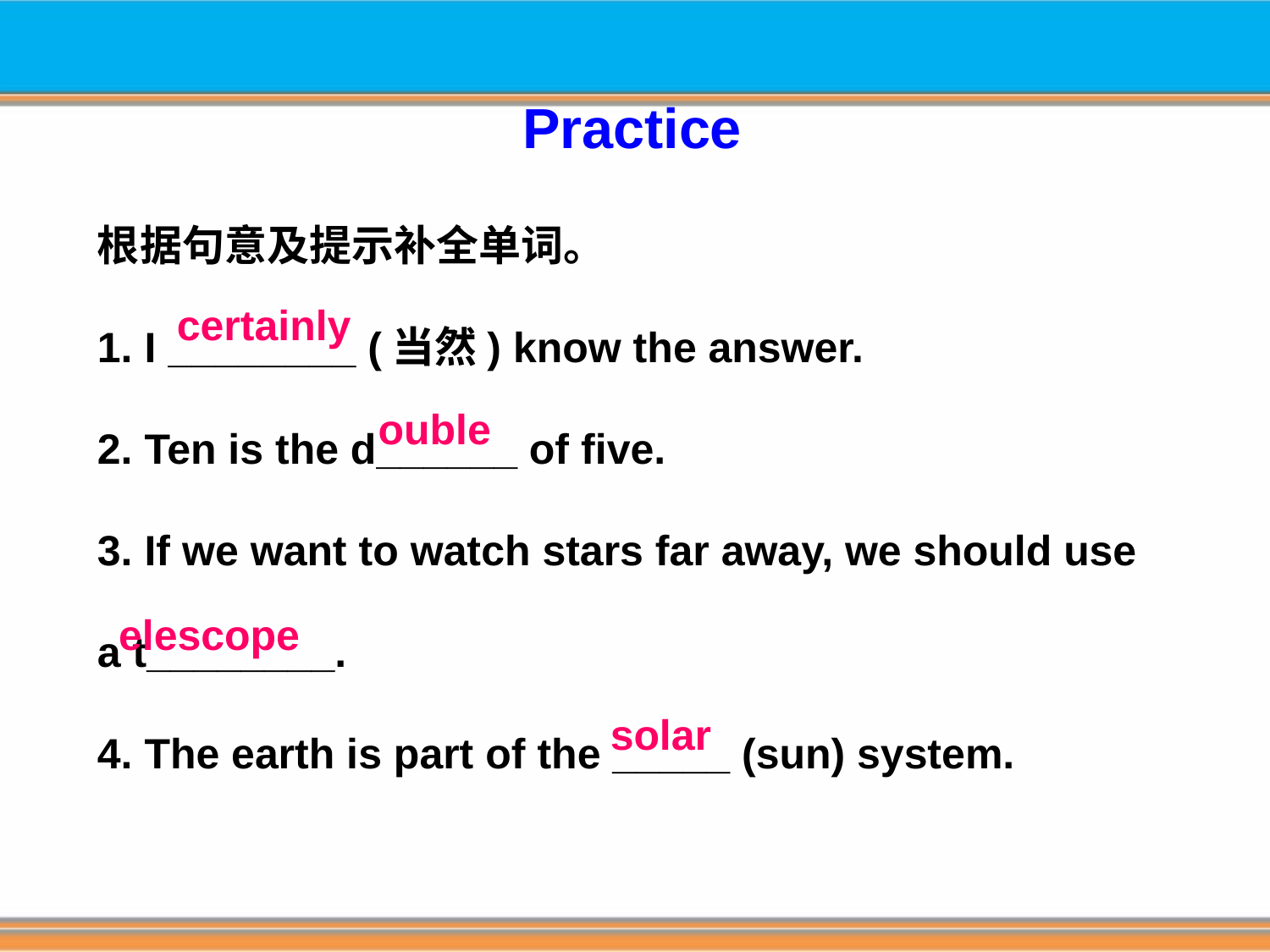

Practice
根据句意及提示补全单词。
1. I ________ (当然) know the answer.
2. Ten is the d______ of five.
3. If we want to watch stars far away, we should use a t________.
4. The earth is part of the _____ (sun) system.
certainly
ouble
elescope
solar